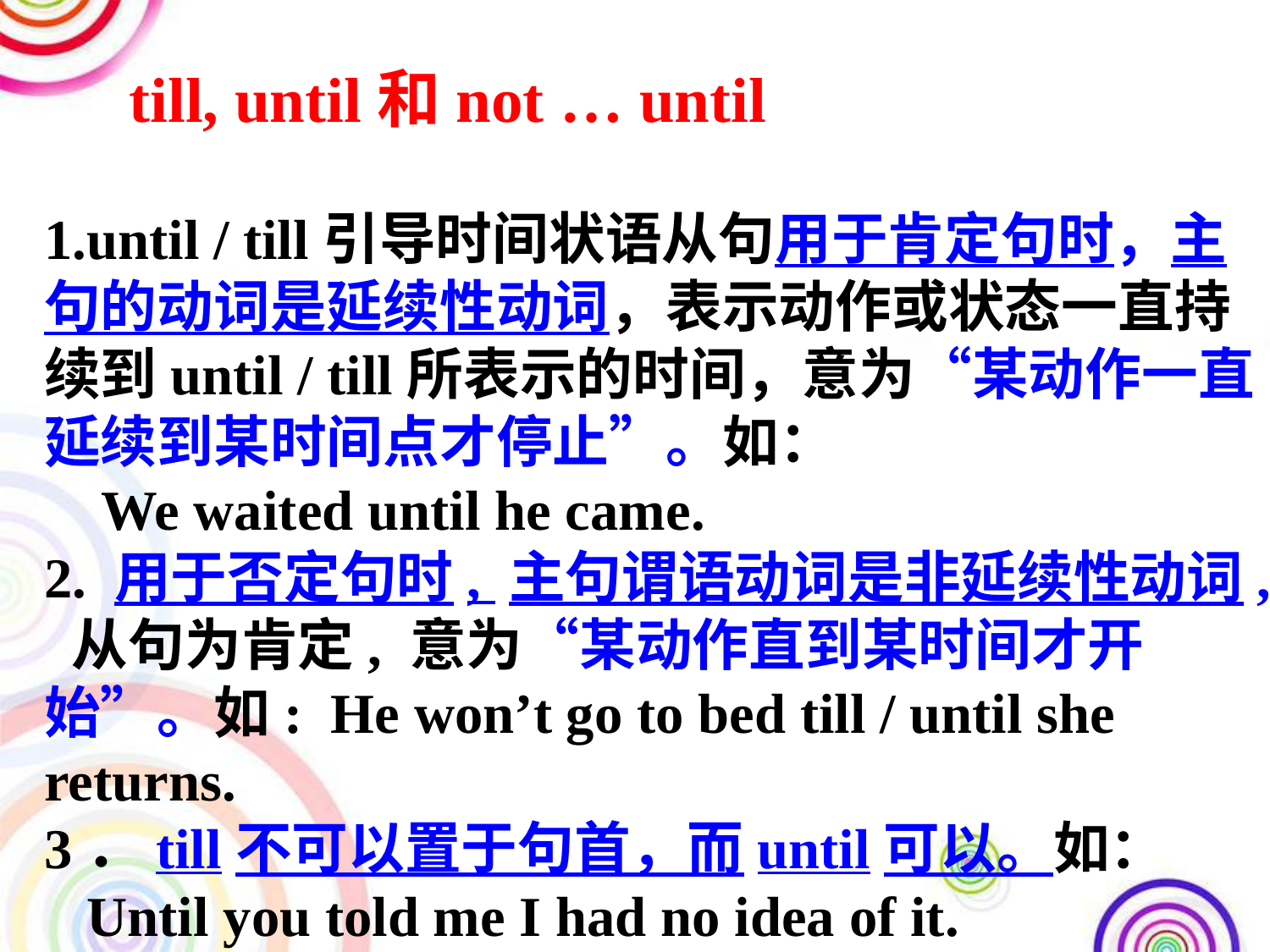

till, until和not … until

1.until / till引导时间状语从句用于肯定句时，主句的动词是延续性动词，表示动作或状态一直持续到until / till所表示的时间，意为“某动作一直延续到某时间点才停止”。如：
    We waited until he came.
2. 用于否定句时, 主句谓语动词是非延续性动词, 从句为肯定, 意为“某动作直到某时间才开始”。如:  He won’t go to bed till / until she returns.
3．till不可以置于句首，而until可以。如：
   Until you told me I had no idea of it.